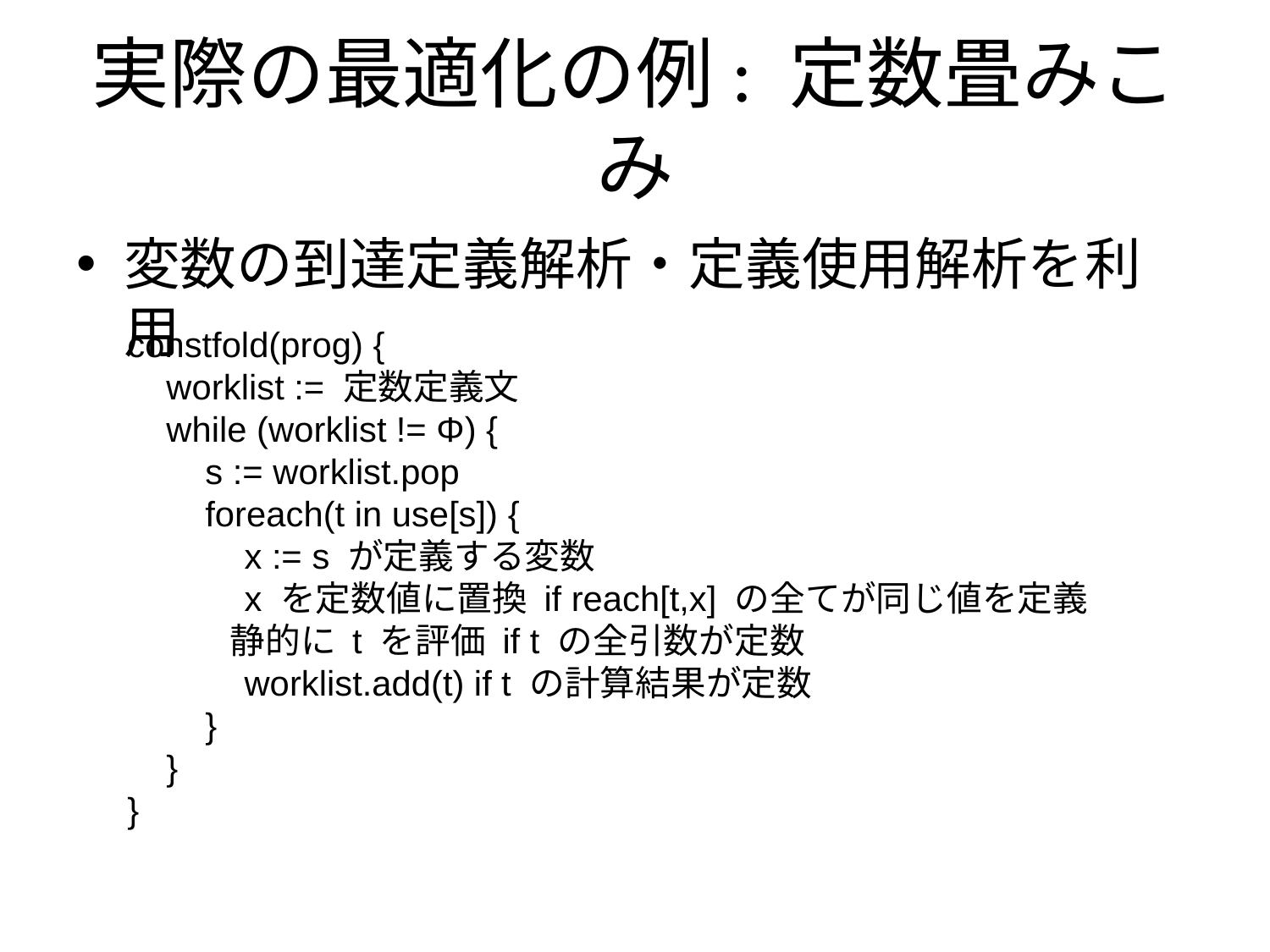

# 実際の最適化の例: 定数畳みこみ
変数の到達定義解析・定義使用解析を利用
constfold(prog) {
    worklist := 定数定義文
    while (worklist != Φ) {
        s := worklist.pop
        foreach(t in use[s]) {
            x := s が定義する変数
            x を定数値に置換 if reach[t,x] の全てが同じ値を定義
            静的に t を評価 if t の全引数が定数
            worklist.add(t) if t の計算結果が定数
        }
    }
}